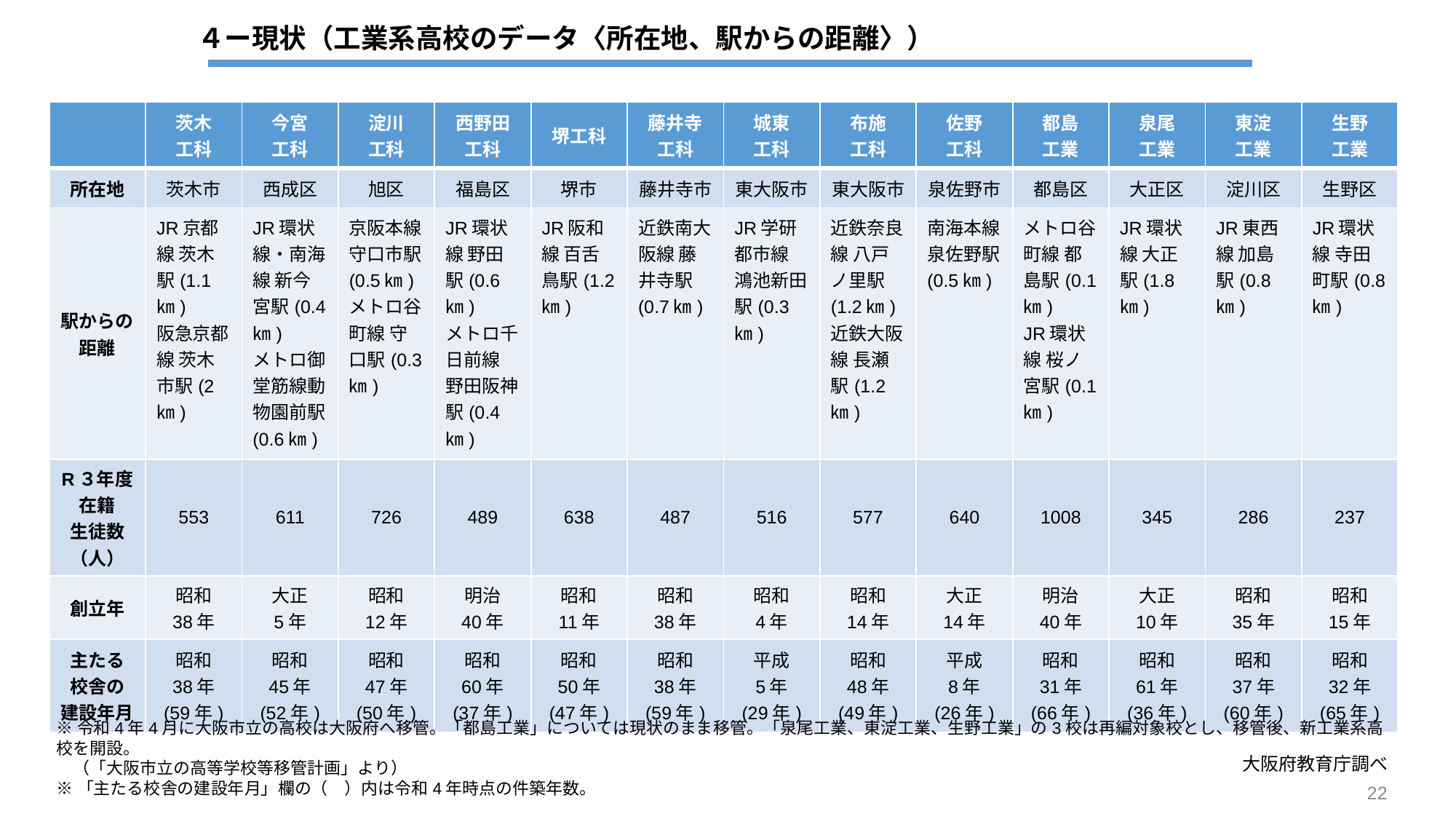

４ー現状（工業系高校のデータ〈所在地、駅からの距離〉）
|  | 茨木 工科 | 今宮 工科 | 淀川 工科 | 西野田 工科 | 堺工科 | 藤井寺 工科 | 城東 工科 | 布施 工科 | 佐野 工科 | 都島 工業 | 泉尾 工業 | 東淀 工業 | 生野 工業 |
| --- | --- | --- | --- | --- | --- | --- | --- | --- | --- | --- | --- | --- | --- |
| 所在地 | 茨木市 | 西成区 | 旭区 | 福島区 | 堺市 | 藤井寺市 | 東大阪市 | 東大阪市 | 泉佐野市 | 都島区 | 大正区 | 淀川区 | 生野区 |
| 駅からの 距離 | JR京都線 茨木駅(1.1㎞) 阪急京都線 茨木市駅(2㎞) | JR環状線・南海線 新今宮駅(0.4㎞) メトロ御堂筋線動物園前駅(0.6㎞) | 京阪本線 守口市駅(0.5㎞) メトロ谷町線 守口駅(0.3㎞) | JR環状線 野田駅(0.6㎞) メトロ千日前線 野田阪神駅(0.4㎞) | JR阪和線 百舌鳥駅(1.2㎞) | 近鉄南大阪線 藤井寺駅(0.7㎞) | JR学研都市線 鴻池新田駅(0.3㎞) | 近鉄奈良線 八戸ノ里駅(1.2㎞) 近鉄大阪線 長瀬駅(1.2㎞) | 南海本線 泉佐野駅(0.5㎞) | メトロ谷町線 都島駅(0.1㎞) JR環状線 桜ノ宮駅(0.1㎞) | JR環状線 大正駅(1.8㎞) | JR東西線 加島駅(0.8㎞) | JR環状線 寺田町駅(0.8㎞) |
| R３年度在籍 生徒数 （人） | 553 | 611 | 726 | 489 | 638 | 487 | 516 | 577 | 640 | 1008 | 345 | 286 | 237 |
| 創立年 | 昭和 38年 | 大正 5年 | 昭和 12年 | 明治 40年 | 昭和 11年 | 昭和 38年 | 昭和 4年 | 昭和 14年 | 大正 14年 | 明治 40年 | 大正 10年 | 昭和 35年 | 昭和 15年 |
| 主たる 校舎の 建設年月 | 昭和 38年 (59年) | 昭和 45年 (52年) | 昭和 47年 (50年) | 昭和 60年 (37年) | 昭和 50年 (47年) | 昭和 38年 (59年) | 平成 5年 (29年) | 昭和 48年 (49年) | 平成 8年 (26年) | 昭和 31年 (66年) | 昭和 61年 (36年) | 昭和 37年 (60年) | 昭和 32年 (65年) |
※令和4年4月に大阪市立の高校は大阪府へ移管。「都島工業」については現状のまま移管。「泉尾工業、東淀工業、生野工業」の3校は再編対象校とし、移管後、新工業系高校を開設。
　（「大阪市立の高等学校等移管計画」より）
※「主たる校舎の建設年月」欄の（　）内は令和4年時点の件築年数。
大阪府教育庁調べ
22